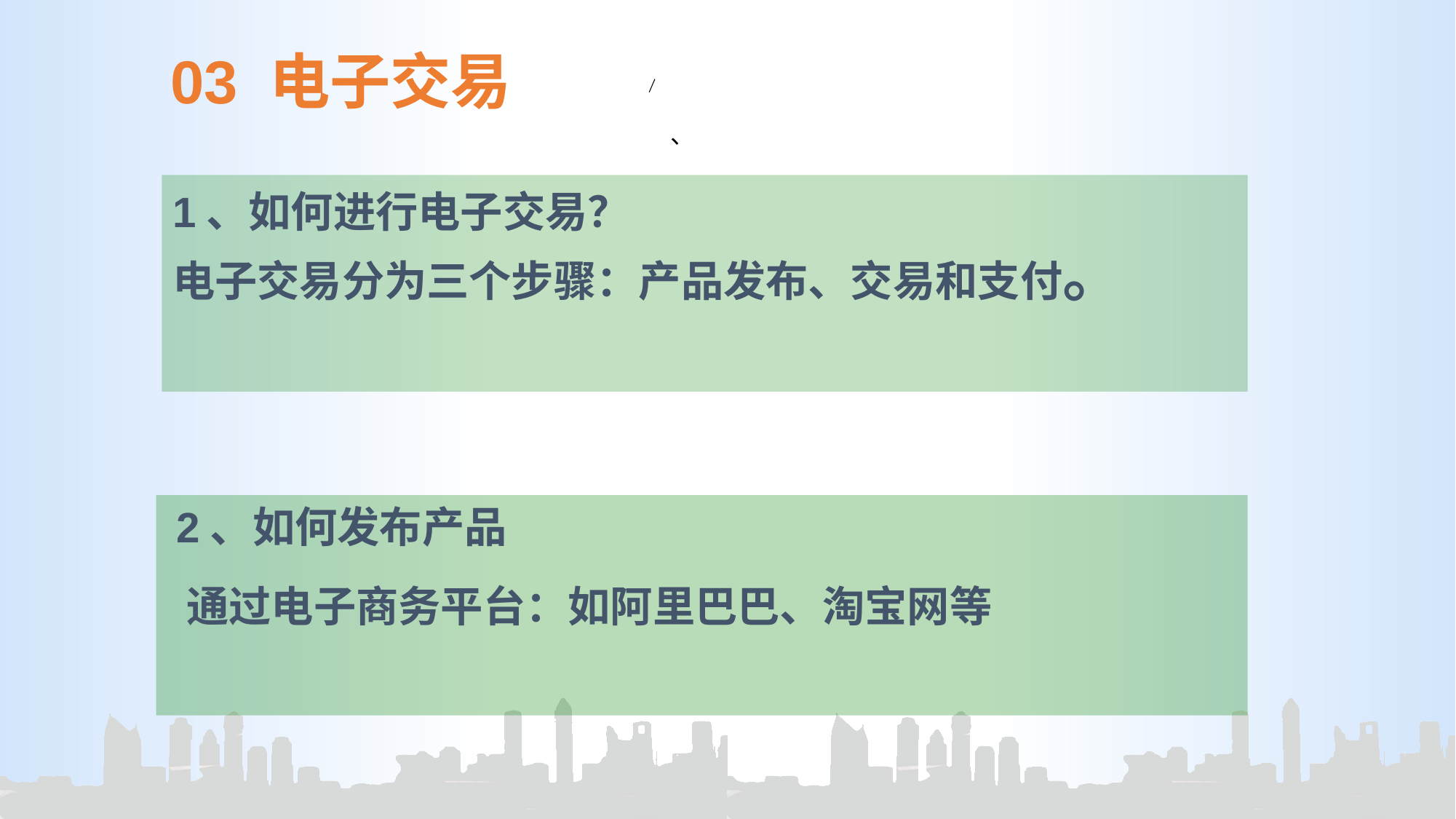

03 电子交易

、
1、如何进行电子交易？
电子交易分为三个步骤：产品发布、交易和支付。

 通过电子商务平台：如阿里巴巴、淘宝网等
2、如何发布产品

.